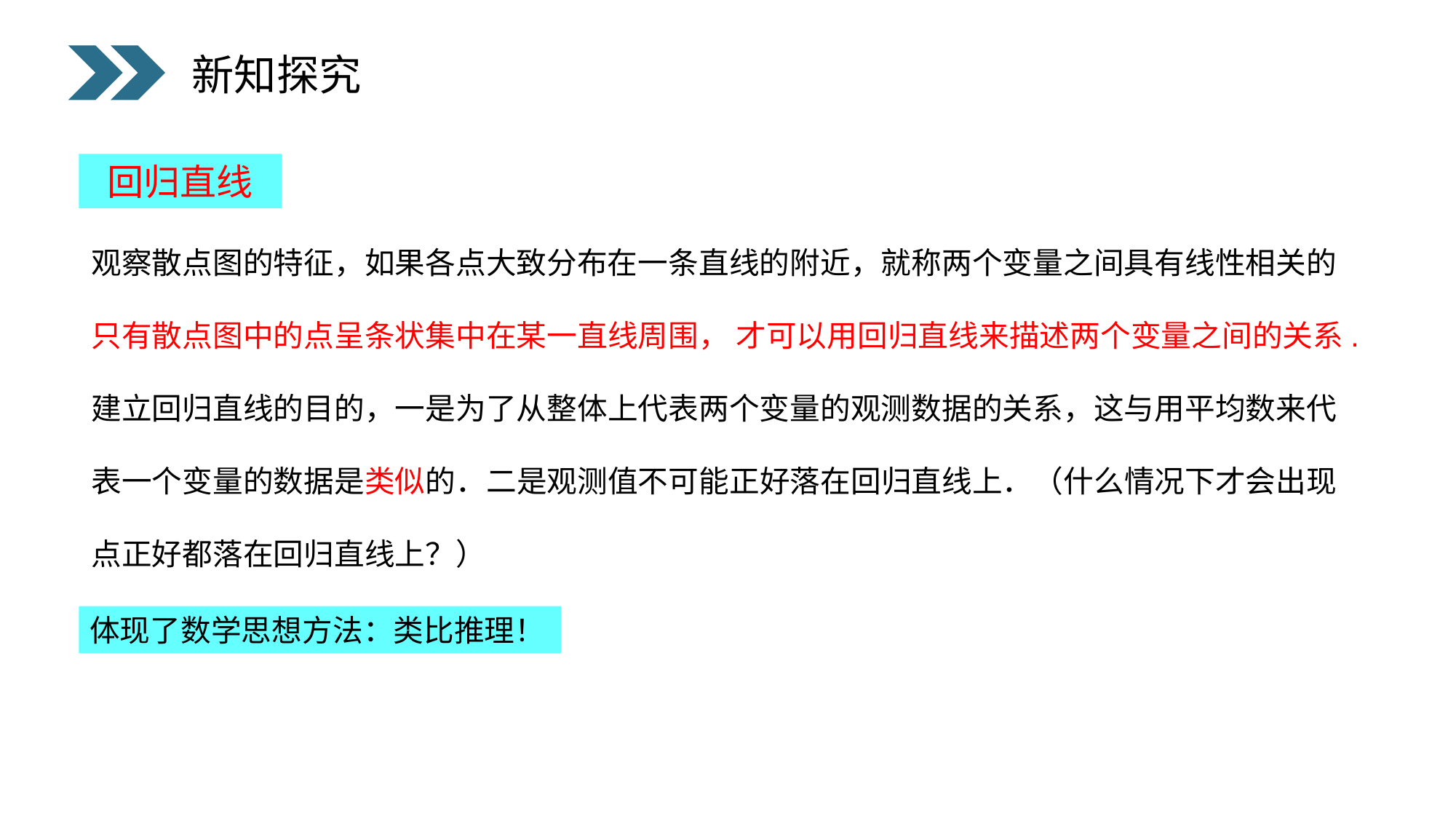

新知探究
回归直线
观察散点图的特征，如果各点大致分布在一条直线的附近，就称两个变量之间具有线性相关的只有散点图中的点呈条状集中在某一直线周围， 才可以用回归直线来描述两个变量之间的关系.
建立回归直线的目的，一是为了从整体上代表两个变量的观测数据的关系，这与用平均数来代表一个变量的数据是类似的．二是观测值不可能正好落在回归直线上．（什么情况下才会出现点正好都落在回归直线上？）
体现了数学思想方法：类比推理！